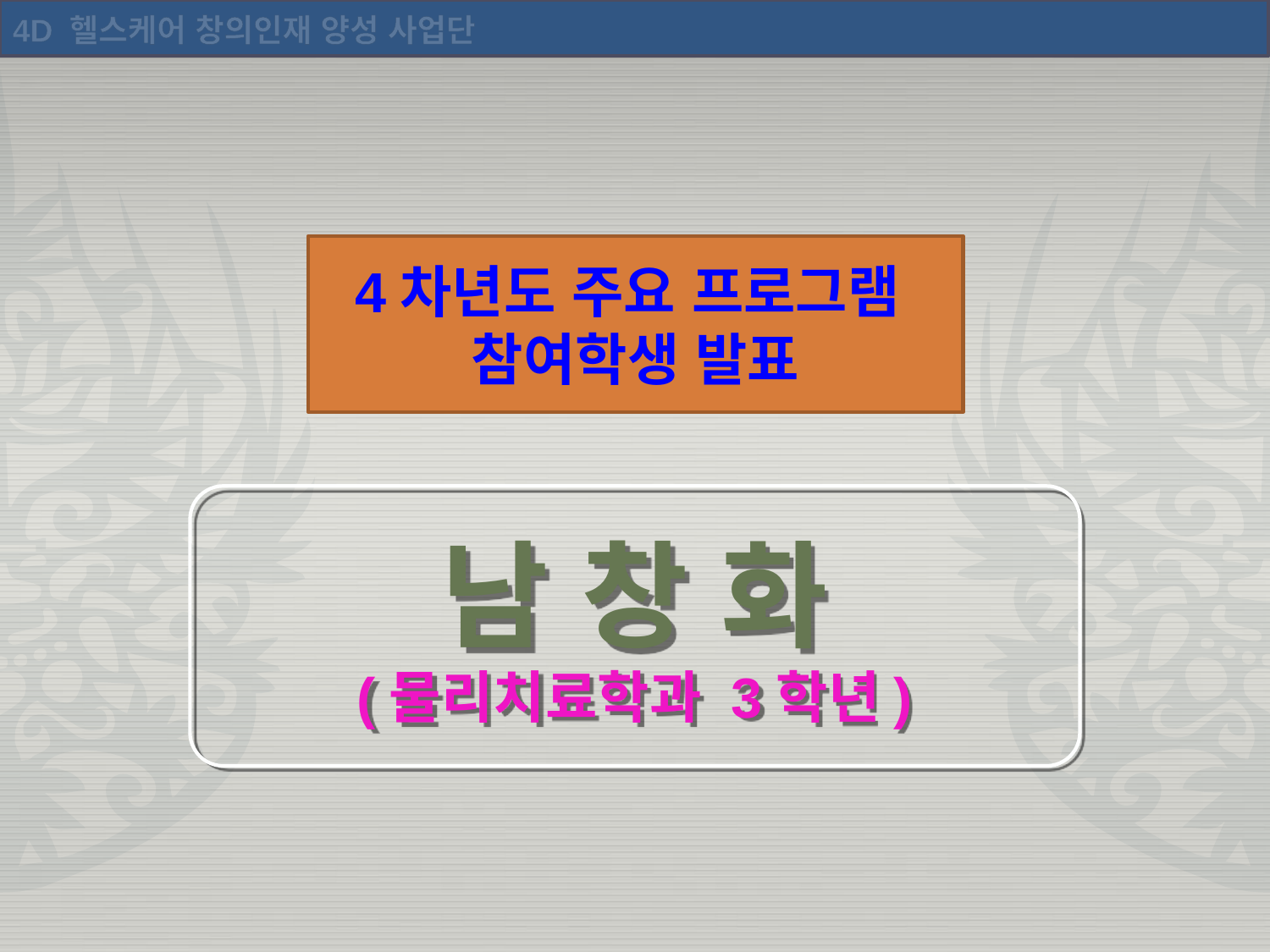

4D 헬스케어 창의인재 양성 사업단
4차년도 주요 프로그램
참여학생 발표
남 창 화
(물리치료학과 3학년)